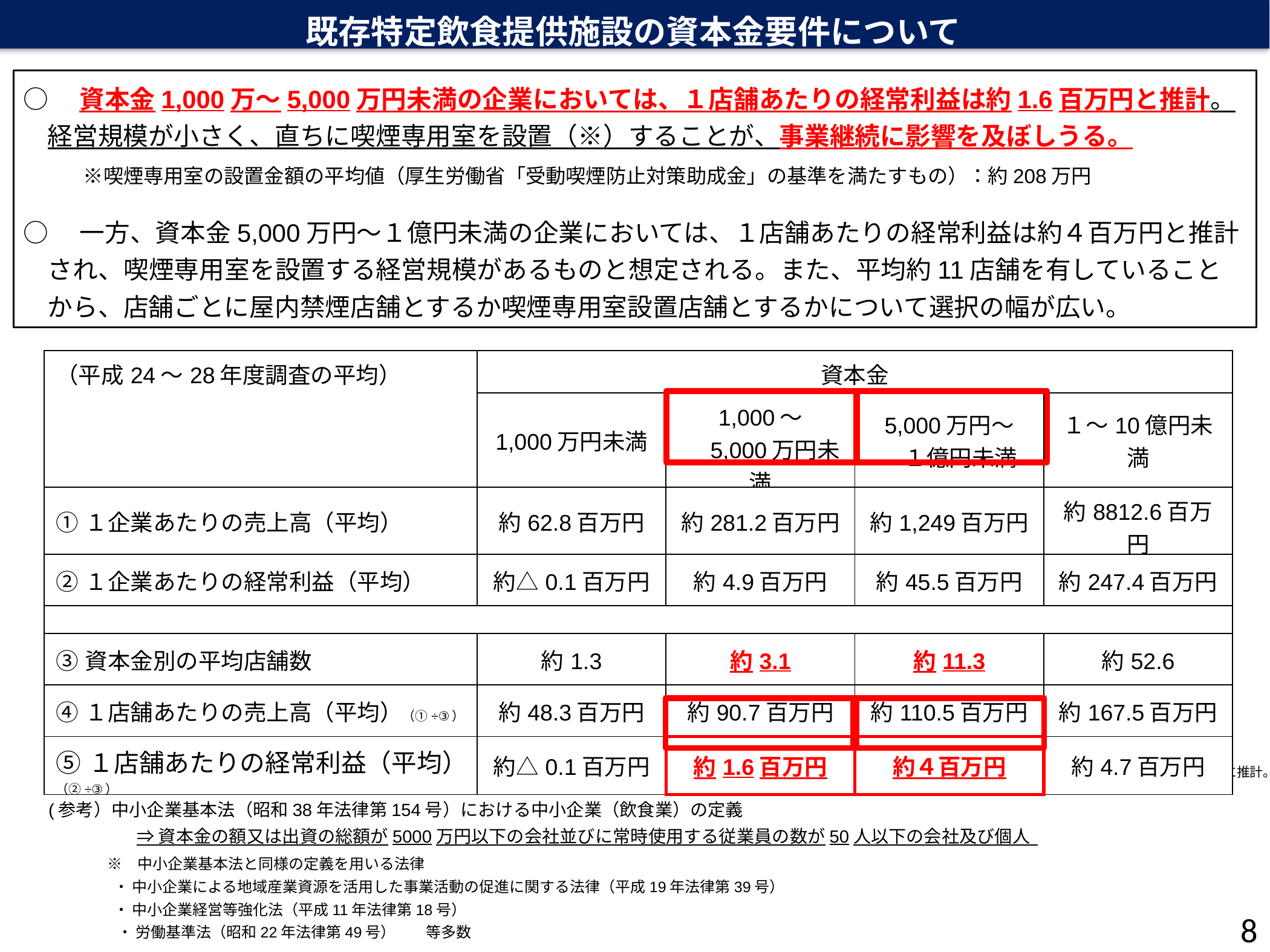

既存特定飲食提供施設の資本金要件について
○　資本金1,000万～5,000万円未満の企業においては、１店舗あたりの経常利益は約1.6百万円と推計。経営規模が小さく、直ちに喫煙専用室を設置（※）することが、事業継続に影響を及ぼしうる。
　　　※喫煙専用室の設置金額の平均値（厚生労働省「受動喫煙防止対策助成金」の基準を満たすもの）：約208万円
○　一方、資本金5,000万円～１億円未満の企業においては、１店舗あたりの経常利益は約４百万円と推計され、喫煙専用室を設置する経営規模があるものと想定される。また、平均約11店舗を有していることから、店舗ごとに屋内禁煙店舗とするか喫煙専用室設置店舗とするかについて選択の幅が広い。
| （平成24～28年度調査の平均） | 資本金 |  |  |  |
| --- | --- | --- | --- | --- |
|  | 1,000万円未満 | 1,000～ 　5,000万円未満 | 5,000万円～ 　１億円未満 | １～10億円未満 |
| ①１企業あたりの売上高（平均） | 約62.8百万円 | 約281.2百万円 | 約1,249百万円 | 約8812.6百万円 |
| ②１企業あたりの経常利益（平均） | 約△0.1百万円 | 約4.9百万円 | 約45.5百万円 | 約247.4百万円 |
|  |  |  |  |  |
| ③資本金別の平均店舗数 | 約1.3 | 約3.1 | 約11.3 | 約52.6 |
| ④１店舗あたりの売上高（平均）（①÷③） | 約48.3百万円 | 約90.7百万円 | 約110.5百万円 | 約167.5百万円 |
| ⑤１店舗あたりの経常利益（平均）（②÷③） | 約△0.1百万円 | 約1.6百万円 | 約４百万円 | 約4.7百万円 |

※平成24～28年度法人企業統計、平成26年経済センサス基礎調査をもとに推計。
(参考）中小企業基本法（昭和38年法律第154号）における中小企業（飲食業）の定義
　　　　　⇒ 資本金の額又は出資の総額が5000万円以下の会社並びに常時使用する従業員の数が50人以下の会社及び個人
  　　   ※　中小企業基本法と同様の定義を用いる法律
　        ・ 中小企業による地域産業資源を活用した事業活動の促進に関する法律（平成19年法律第39号）
　        ・ 中小企業経営等強化法（平成11年法律第18号）
        　・ 労働基準法（昭和22年法律第49号）　　等多数
8